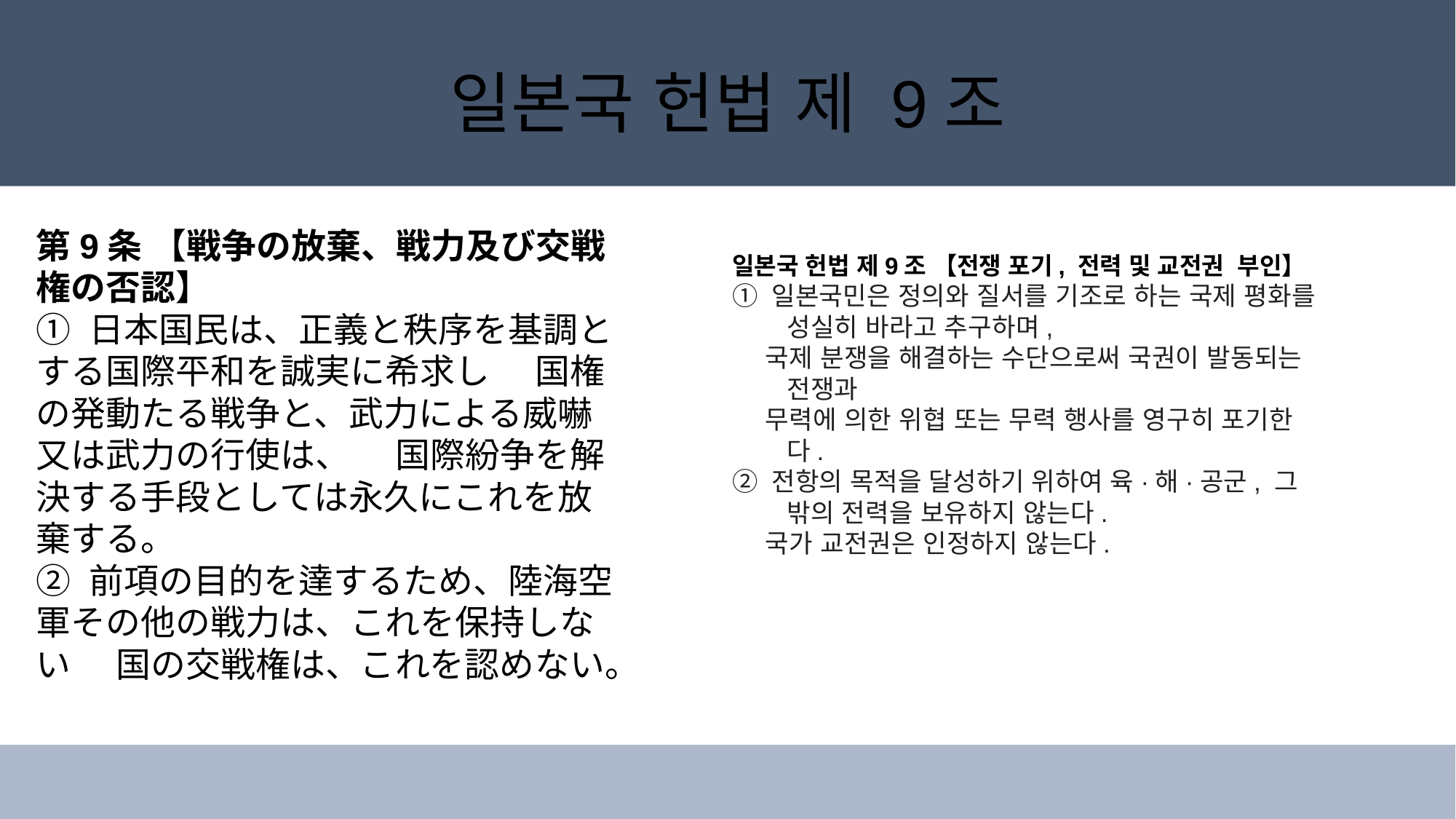

# 일본국 헌법 제 9조
第9条 【戦争の放棄、戦力及び交戦権の否認】
① 日本国民は、正義と秩序を基調とする国際平和を誠実に希求し　 国権の発動たる戦争と、武力による威嚇又は武力の行使は、　 国際紛争を解決する手段としては永久にこれを放棄する。
② 前項の目的を達するため、陸海空軍その他の戦力は、これを保持しない　 国の交戦権は、これを認めない。
일본국 헌법 제9조 【전쟁 포기, 전력 및 교전권  부인】
① 일본국민은 정의와 질서를 기조로 하는 국제 평화를 성실히 바라고 추구하며,
　 국제 분쟁을 해결하는 수단으로써 국권이 발동되는 전쟁과
　 무력에 의한 위협 또는 무력 행사를 영구히 포기한다.
② 전항의 목적을 달성하기 위하여 육·해·공군, 그 밖의 전력을 보유하지 않는다.
　 국가 교전권은 인정하지 않는다.